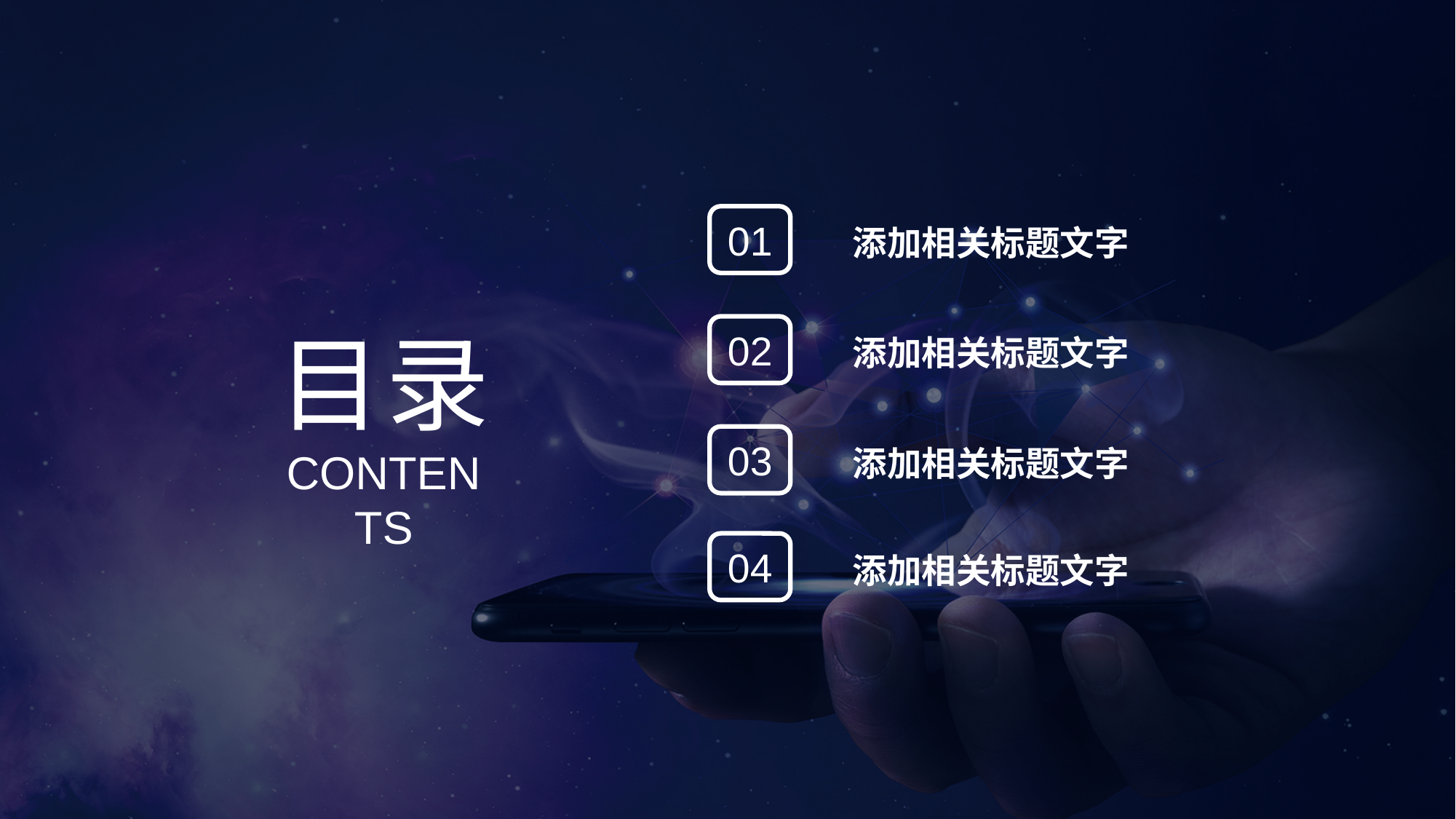

01
添加相关标题文字
目录
contents
02
添加相关标题文字
03
添加相关标题文字
04
添加相关标题文字